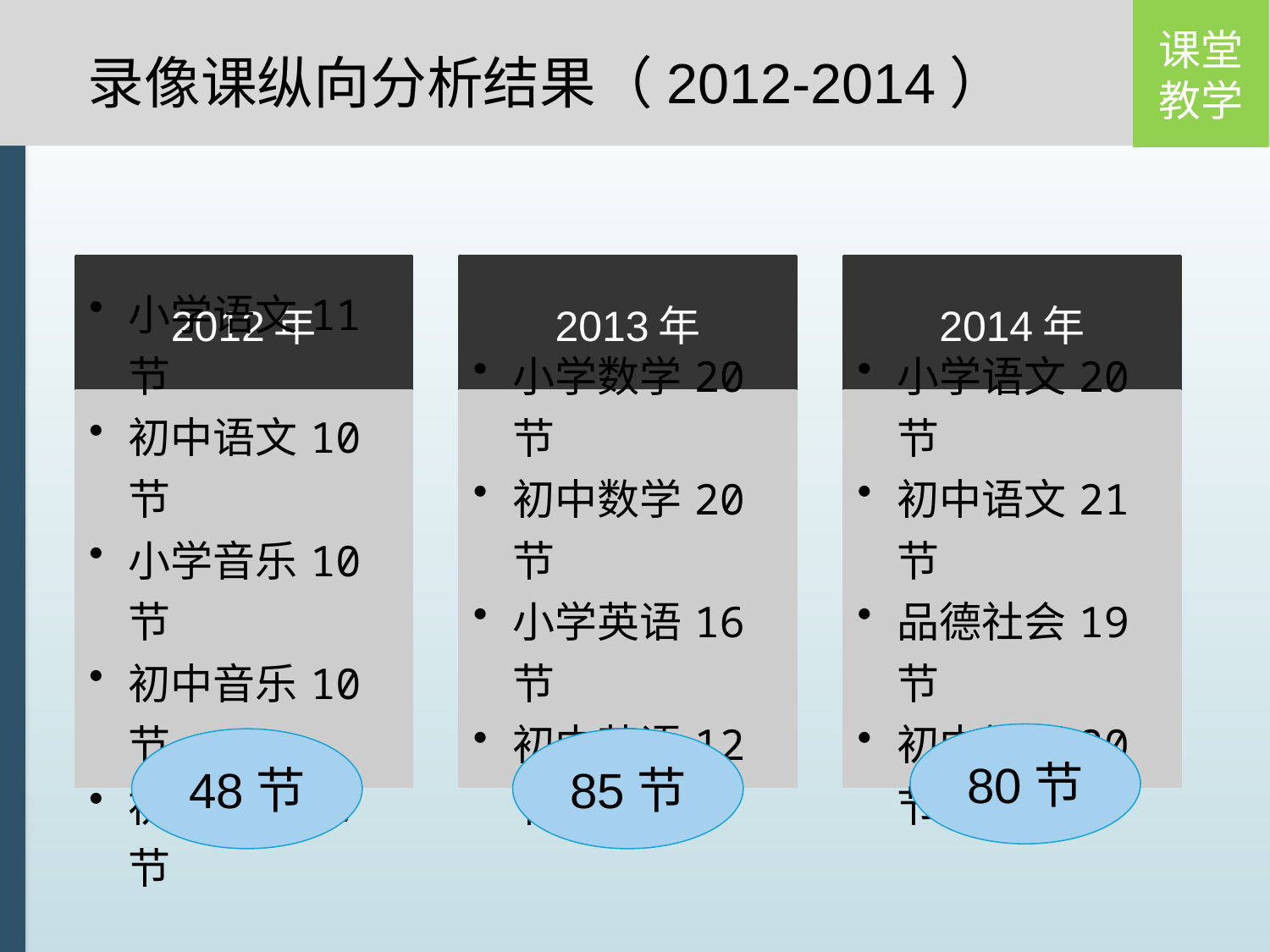

录像课纵向分析结果（2012-2014）
课堂教学
2012年
初中语文10节
2013年
小学数学20节
初中数学20节
2014年
小学语文20节
品德社会19节
小学音乐10节
初中音乐10节
小学英语16节
初中英语12节
初中语文21节
初中地理20节
80节
48节
85节